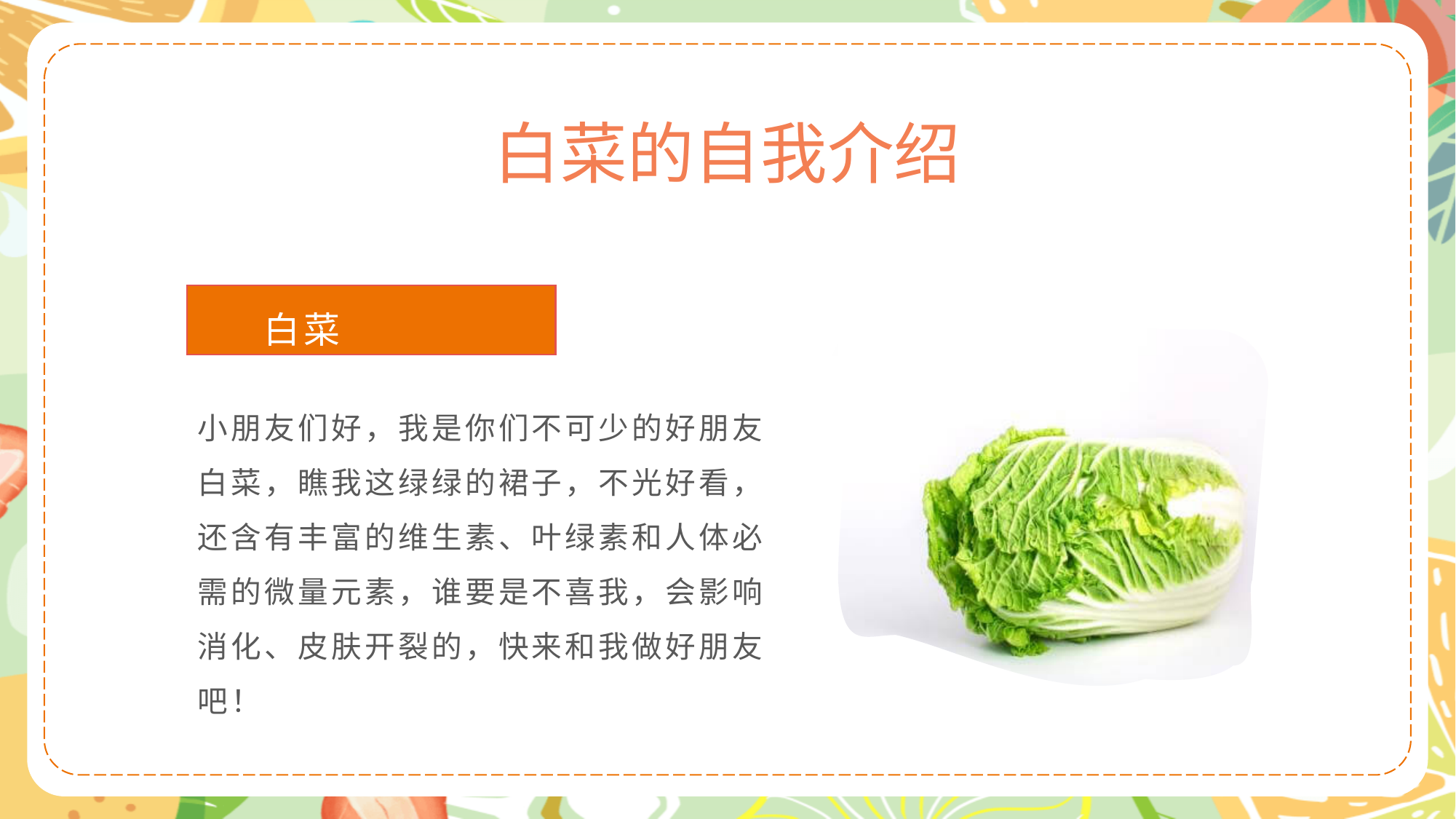

白菜的自我介绍

白菜

小朋友们好，我是你们不可少的好朋友白菜，瞧我这绿绿的裙子，不光好看，还含有丰富的维生素、叶绿素和人体必需的微量元素，谁要是不喜我，会影响消化、皮肤开裂的，快来和我做好朋友吧！